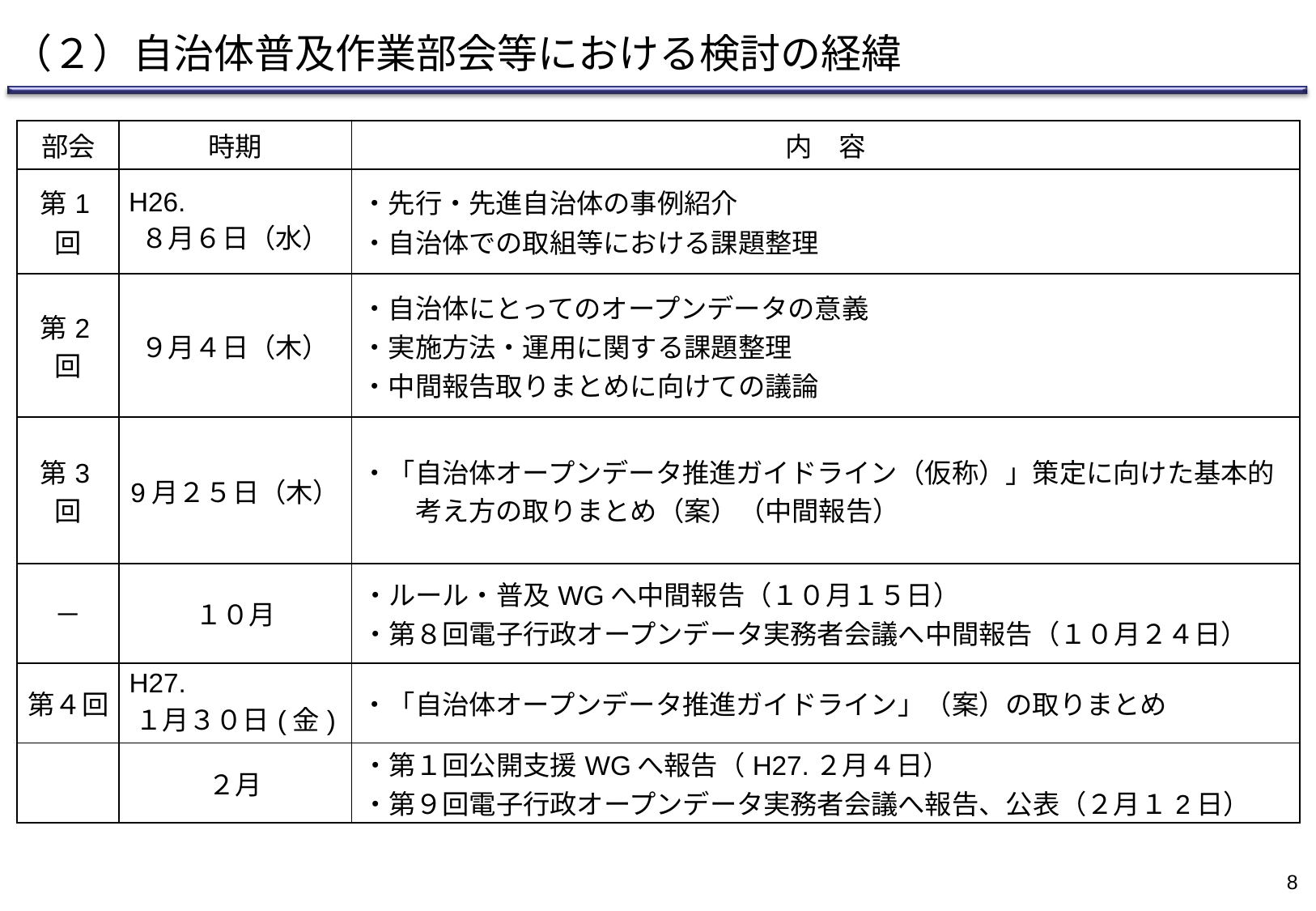

（２）自治体普及作業部会等における検討の経緯
| 部会 | 時期 | 内　容 |
| --- | --- | --- |
| 第1回 | H26. ８月６日（水） | ・先行・先進自治体の事例紹介 ・自治体での取組等における課題整理 |
| 第2回 | ９月４日（木） | ・自治体にとってのオープンデータの意義 ・実施方法・運用に関する課題整理 ・中間報告取りまとめに向けての議論 |
| 第3回 | 9月２５日（木） | ・「自治体オープンデータ推進ガイドライン（仮称）」策定に向けた基本的 　　考え方の取りまとめ（案）（中間報告） |
| － | １０月 | ・ルール・普及WGへ中間報告（１０月１５日） ・第８回電子行政オープンデータ実務者会議へ中間報告（１０月２４日） |
| 第４回 | H27. １月３０日(金) | ・「自治体オープンデータ推進ガイドライン」（案）の取りまとめ |
|  | ２月 | ・第１回公開支援WGへ報告（H27.２月４日） ・第９回電子行政オープンデータ実務者会議へ報告、公表（２月１2日） |
8